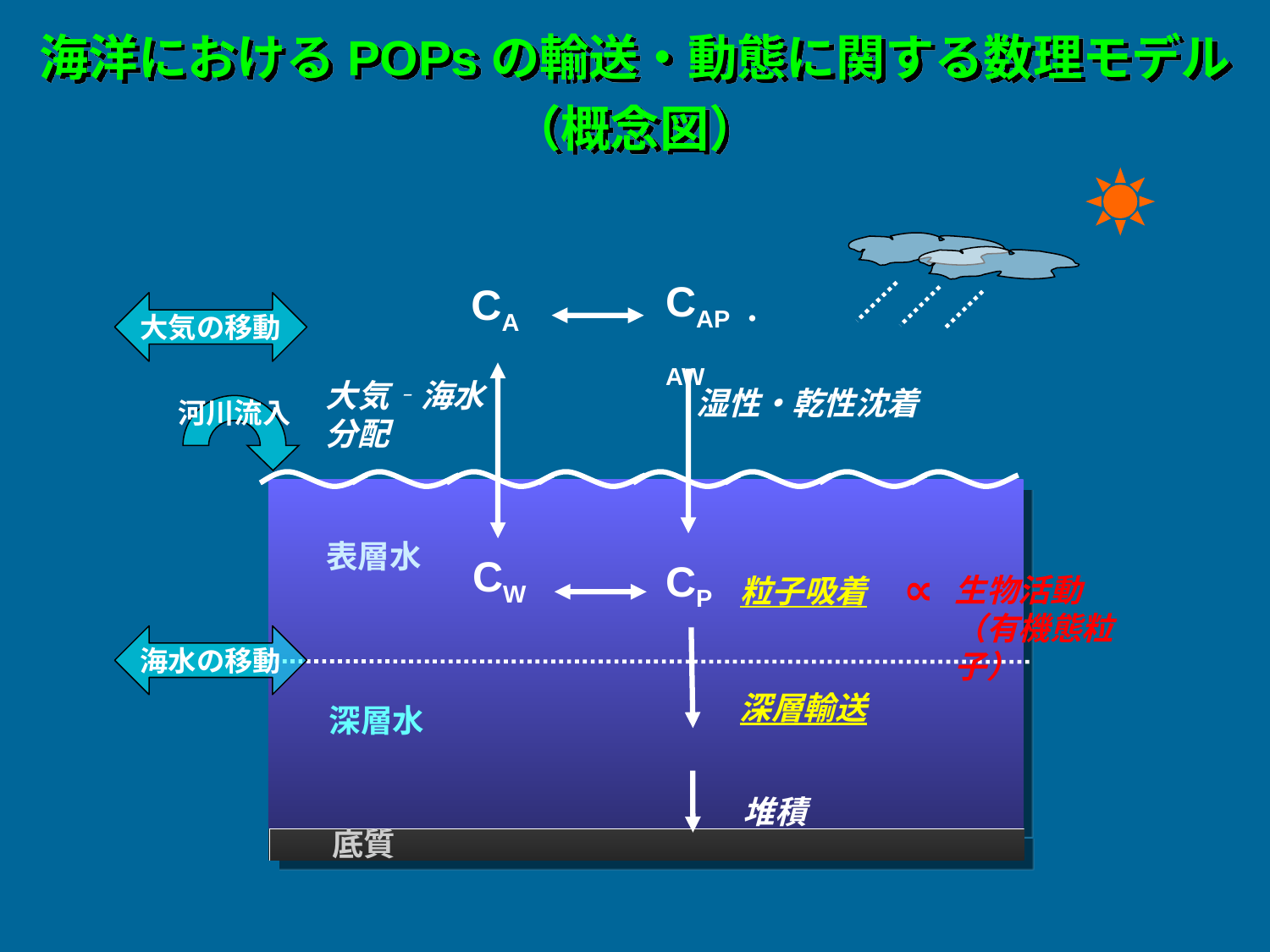

海洋におけるPOPsの輸送・動態に関する数理モデル
（概念図）

CAP・AW
CA
大気の移動

大気‐海水
分配
湿性・乾性沈着
河川流入

表層水
CW
CP
∝
生物活動
（有機態粒子）
粒子吸着

海水の移動

深層輸送
深層水
堆積

底質